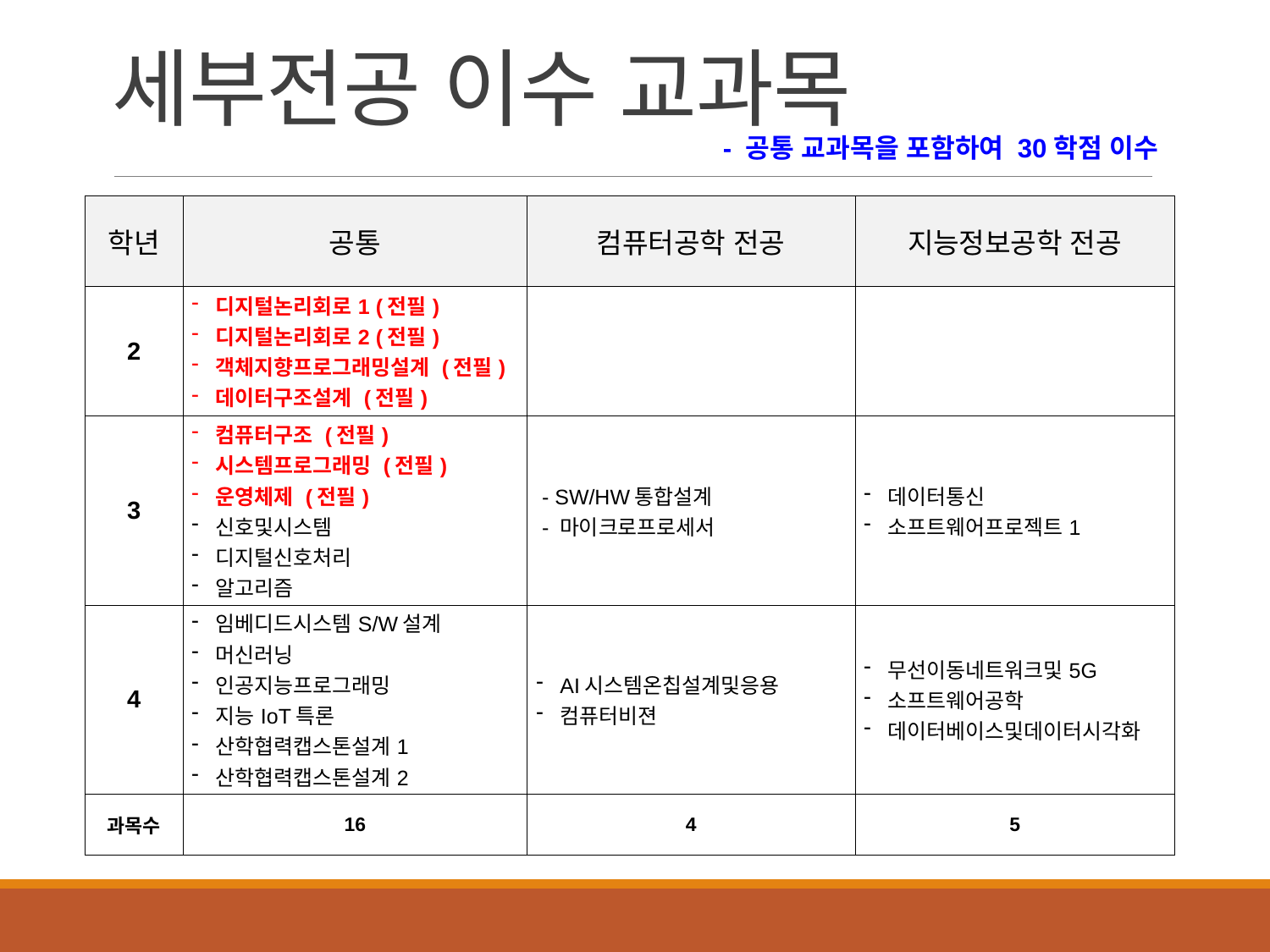

# 세부전공 이수 교과목
- 공통 교과목을 포함하여 30학점 이수
| 학년 | 공통 | 컴퓨터공학 전공 | 지능정보공학 전공 |
| --- | --- | --- | --- |
| 2 | 디지털논리회로1 (전필) 디지털논리회로2 (전필) 객체지향프로그래밍설계 (전필) 데이터구조설계 (전필) |  |  |
| 3 | 컴퓨터구조 (전필) 시스템프로그래밍 (전필) 운영체제 (전필) 신호및시스템 디지털신호처리 알고리즘 | - SW/HW통합설계  - 마이크로프로세서 | 데이터통신 소프트웨어프로젝트1 |
| 4 | 임베디드시스템S/W설계 머신러닝 인공지능프로그래밍 지능IoT특론 산학협력캡스톤설계1 산학협력캡스톤설계2 | AI시스템온칩설계및응용 컴퓨터비젼 | 무선이동네트워크및5G 소프트웨어공학 데이터베이스및데이터시각화 |
| 과목수 | 16 | 4 | 5 |